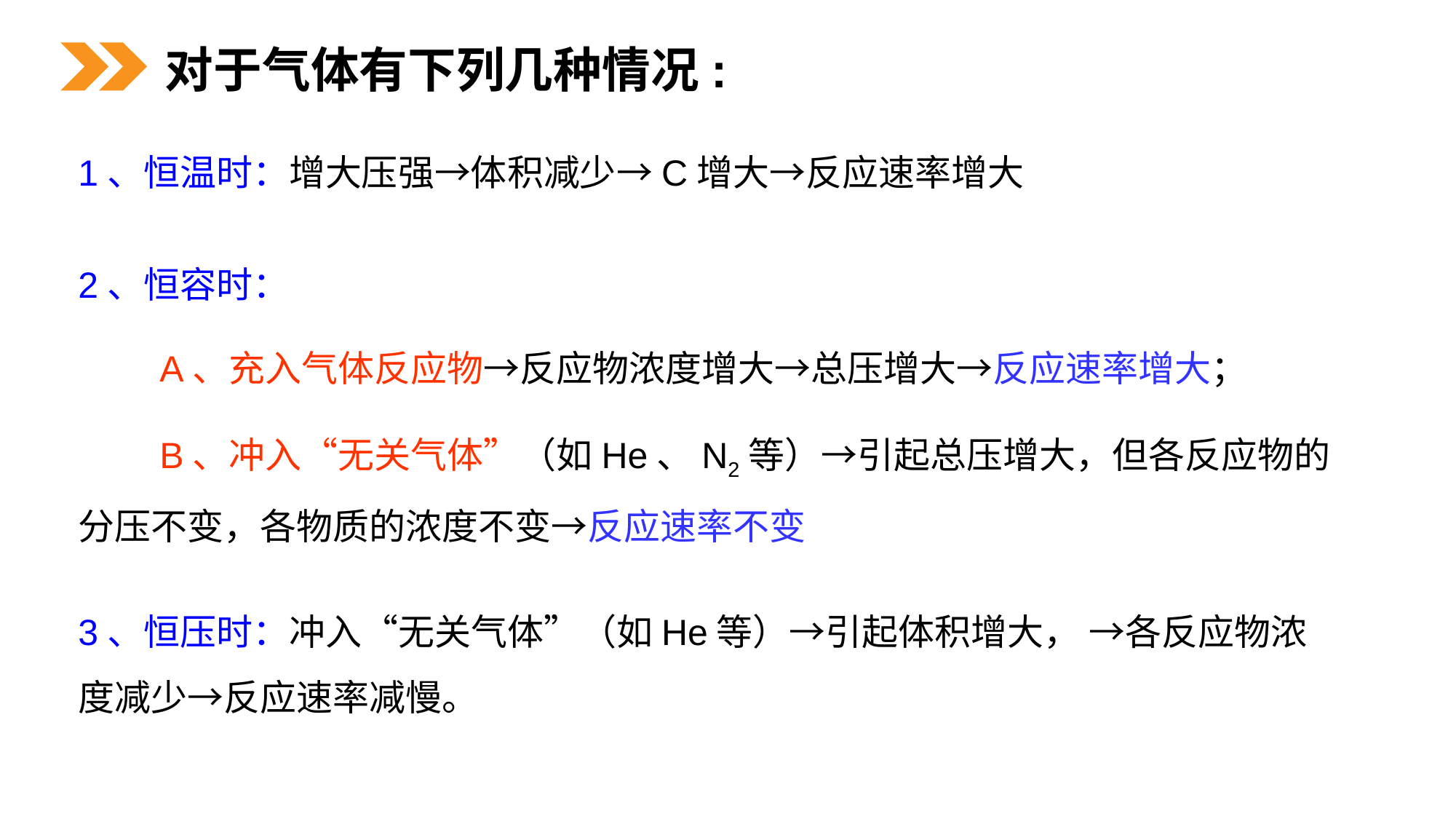

对于气体有下列几种情况:
1、恒温时：增大压强→体积减少→C增大→反应速率增大
2、恒容时：
        A、充入气体反应物→反应物浓度增大→总压增大→反应速率增大；
        B、冲入“无关气体”（如He、N2等）→引起总压增大，但各反应物的分压不变，各物质的浓度不变→反应速率不变
3、恒压时：冲入“无关气体”（如He等）→引起体积增大， →各反应物浓度减少→反应速率减慢。